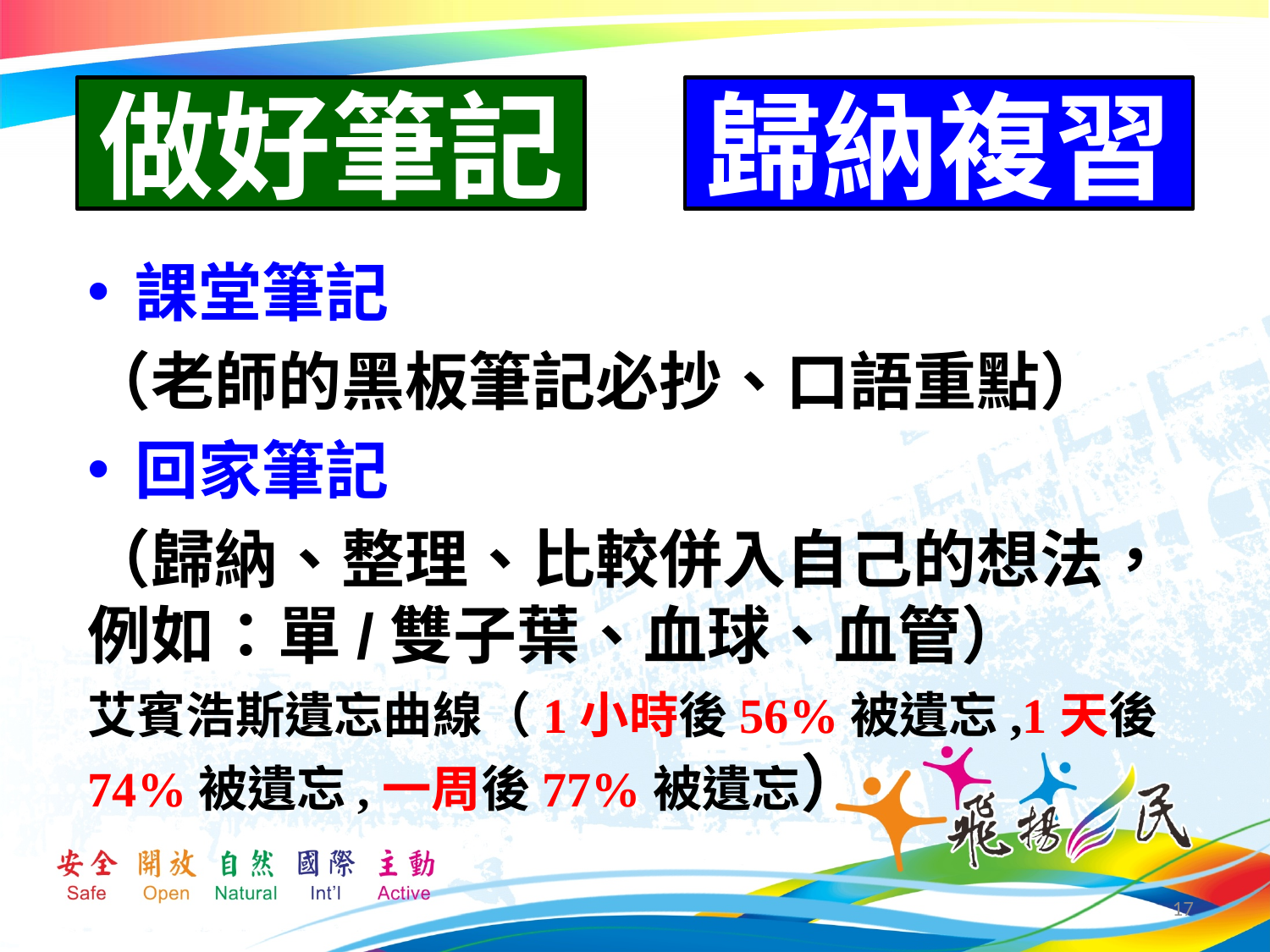

# 做好筆記
歸納複習
課堂筆記
（老師的黑板筆記必抄、口語重點）
回家筆記
（歸納、整理、比較併入自己的想法，例如：單/雙子葉、血球、血管）
艾賓浩斯遺忘曲線（1小時後56%被遺忘,1天後74%被遺忘,一周後77%被遺忘）
17